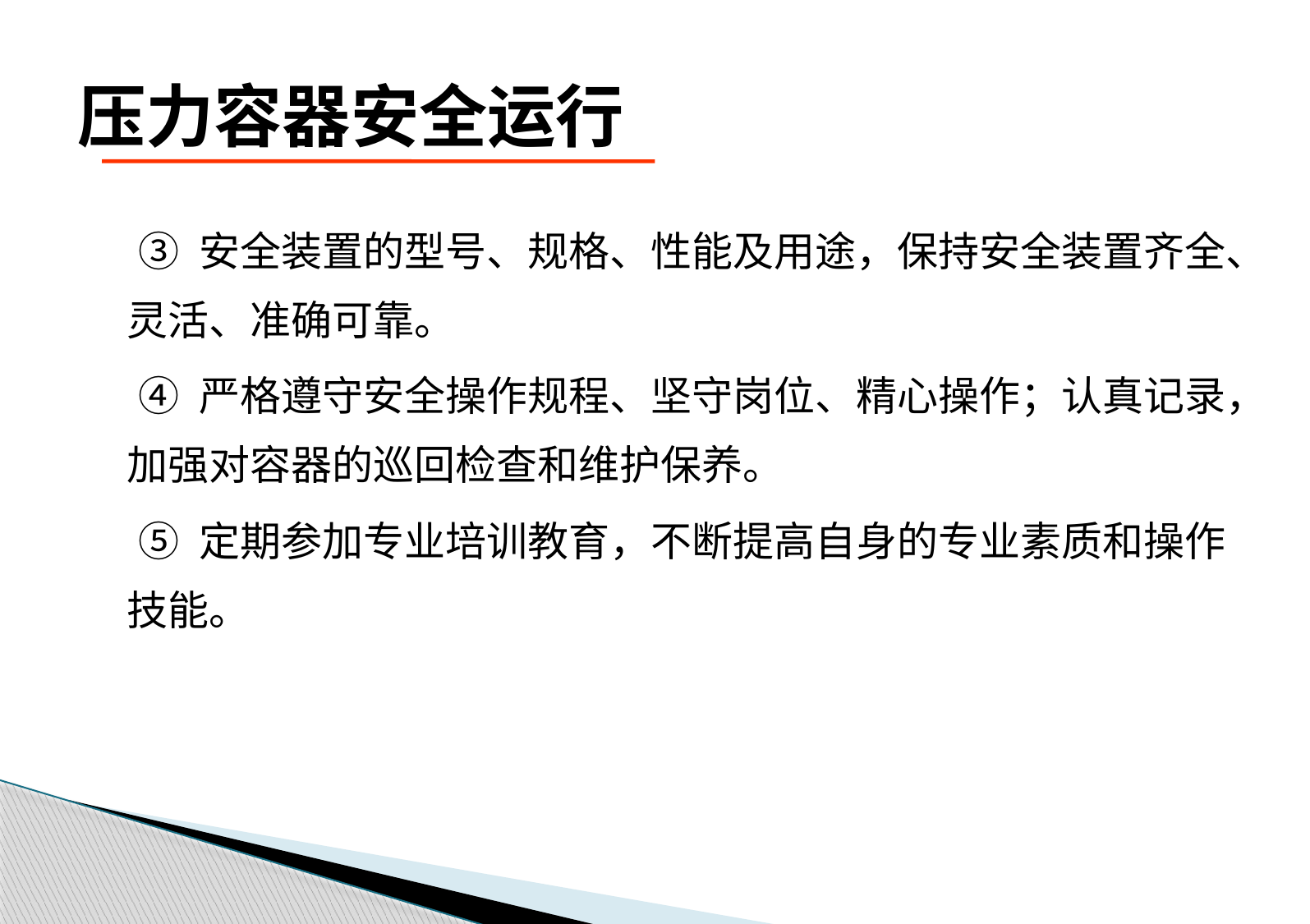

# 压力容器安全运行

     ③ 安全装置的型号、规格、性能及用途，保持安全装置齐全、灵活、准确可靠。
     ④ 严格遵守安全操作规程、坚守岗位、精心操作；认真记录，加强对容器的巡回检查和维护保养。
     ⑤ 定期参加专业培训教育，不断提高自身的专业素质和操作技能。